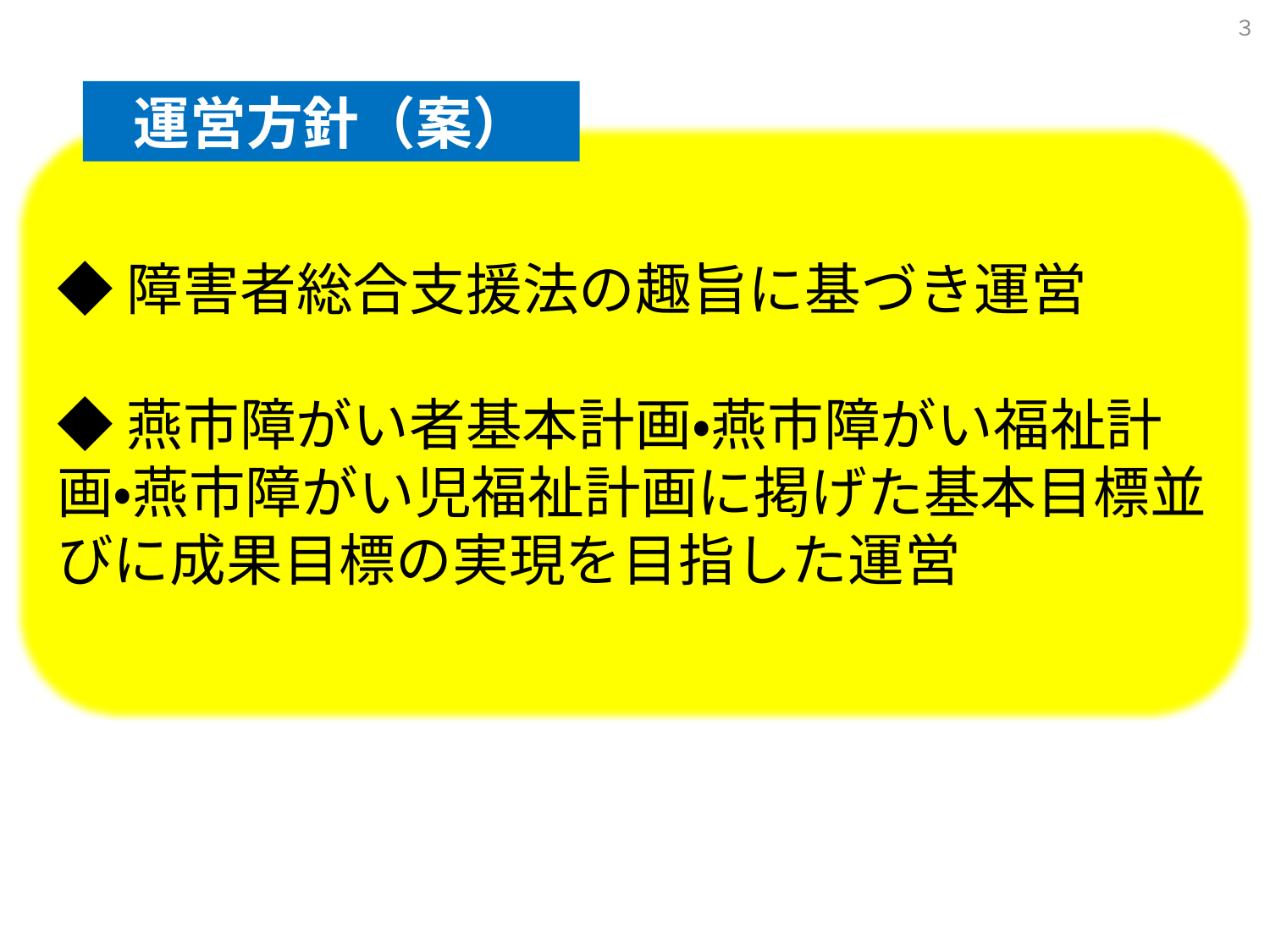

３
運営方針（案）
◆障害者総合支援法の趣旨に基づき運営

◆燕市障がい者基本計画・燕市障がい福祉計画・燕市障がい児福祉計画に掲げた基本目標並びに成果目標の実現を目指した運営